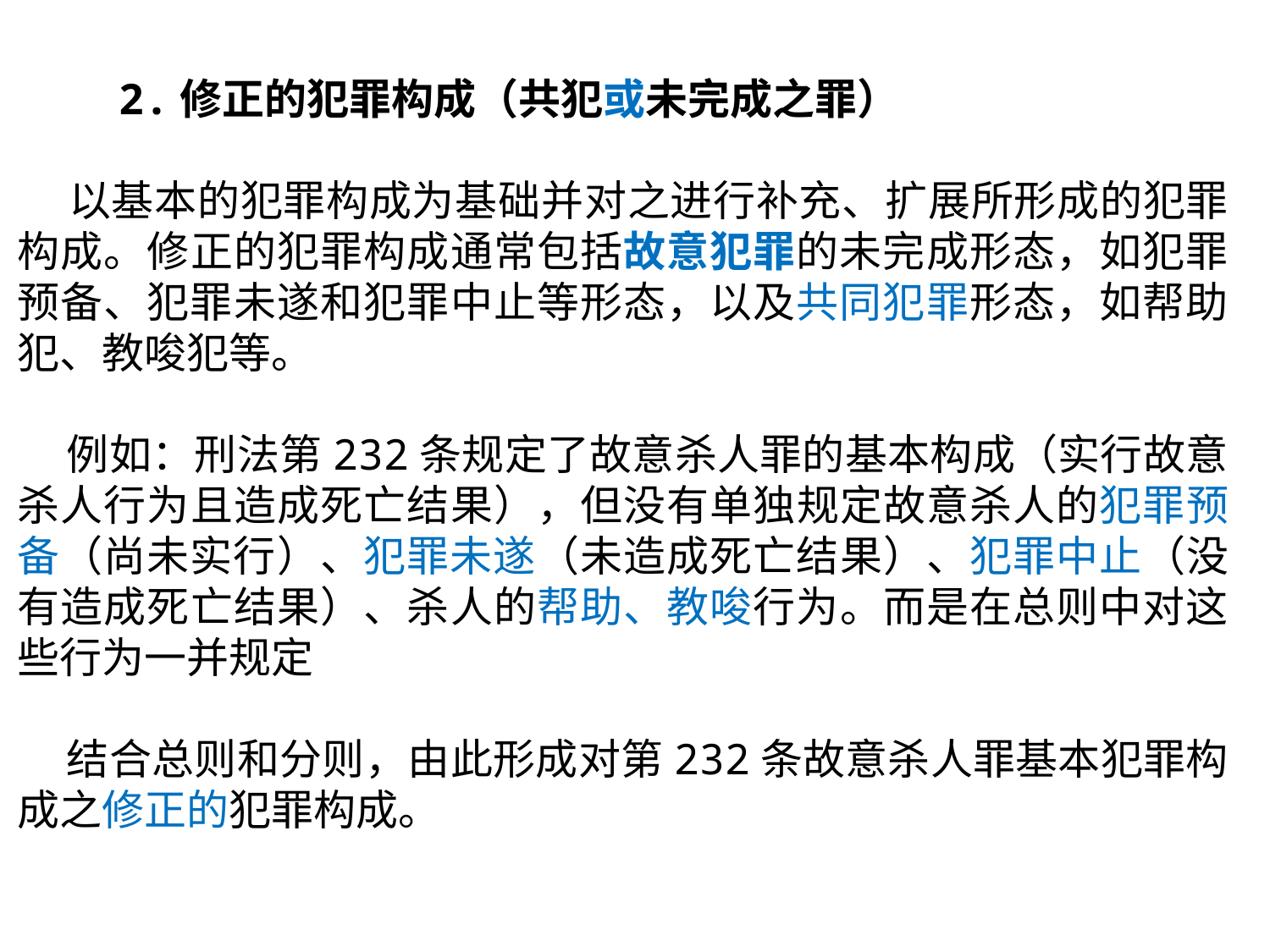

2.修正的犯罪构成（共犯或未完成之罪）

    以基本的犯罪构成为基础并对之进行补充、扩展所形成的犯罪构成。修正的犯罪构成通常包括故意犯罪的未完成形态，如犯罪预备、犯罪未遂和犯罪中止等形态，以及共同犯罪形态，如帮助犯、教唆犯等。

    例如：刑法第232条规定了故意杀人罪的基本构成（实行故意杀人行为且造成死亡结果），但没有单独规定故意杀人的犯罪预备（尚未实行）、犯罪未遂（未造成死亡结果）、犯罪中止（没有造成死亡结果）、杀人的帮助、教唆行为。而是在总则中对这些行为一并规定

    结合总则和分则，由此形成对第232条故意杀人罪基本犯罪构成之修正的犯罪构成。